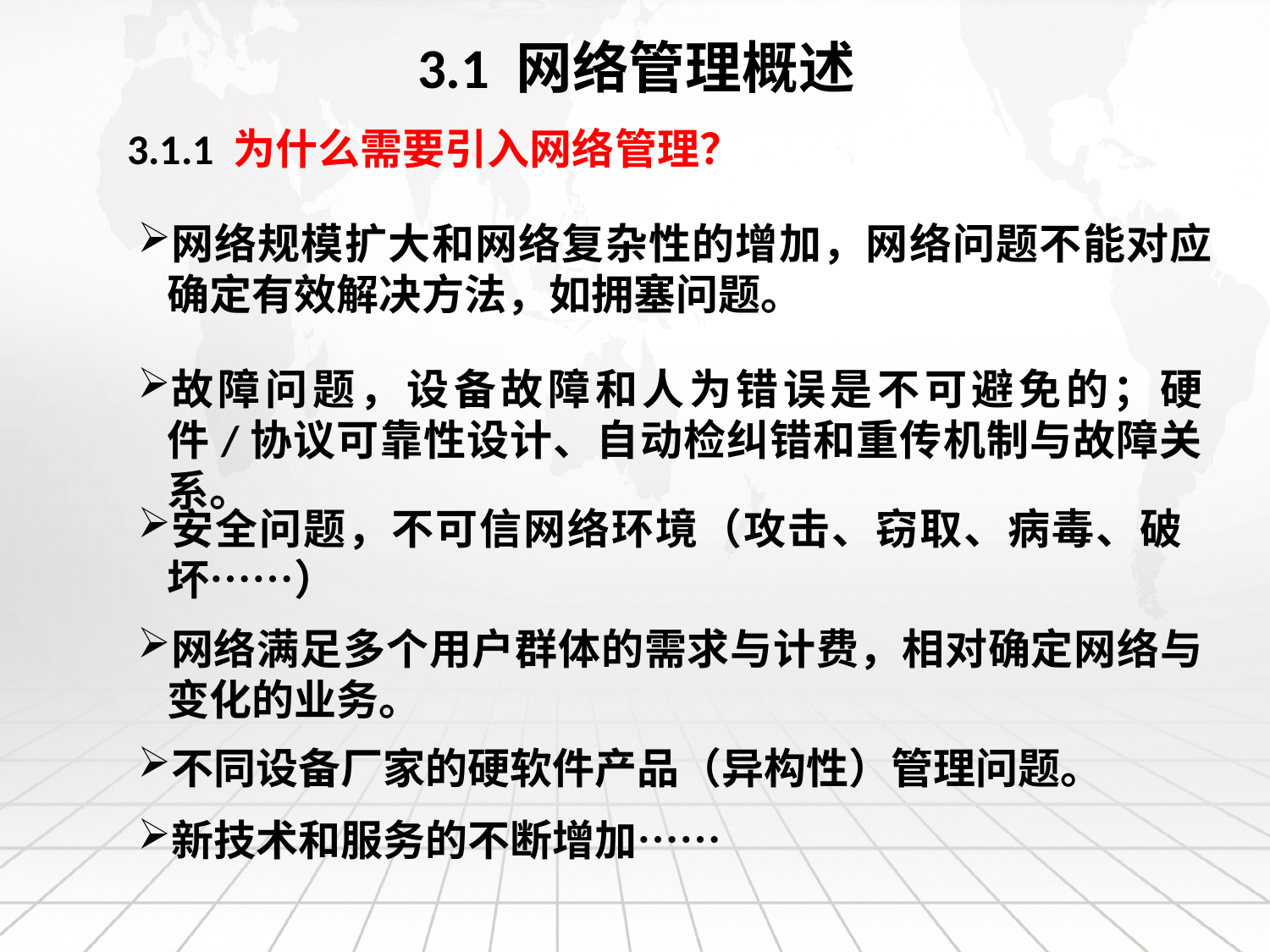

3.1 网络管理概述
3.1.1 为什么需要引入网络管理？
网络规模扩大和网络复杂性的增加，网络问题不能对应确定有效解决方法，如拥塞问题。
故障问题，设备故障和人为错误是不可避免的；硬件/协议可靠性设计、自动检纠错和重传机制与故障关系。
安全问题，不可信网络环境（攻击、窃取、病毒、破坏……）
网络满足多个用户群体的需求与计费，相对确定网络与变化的业务。
不同设备厂家的硬软件产品（异构性）管理问题。
新技术和服务的不断增加……